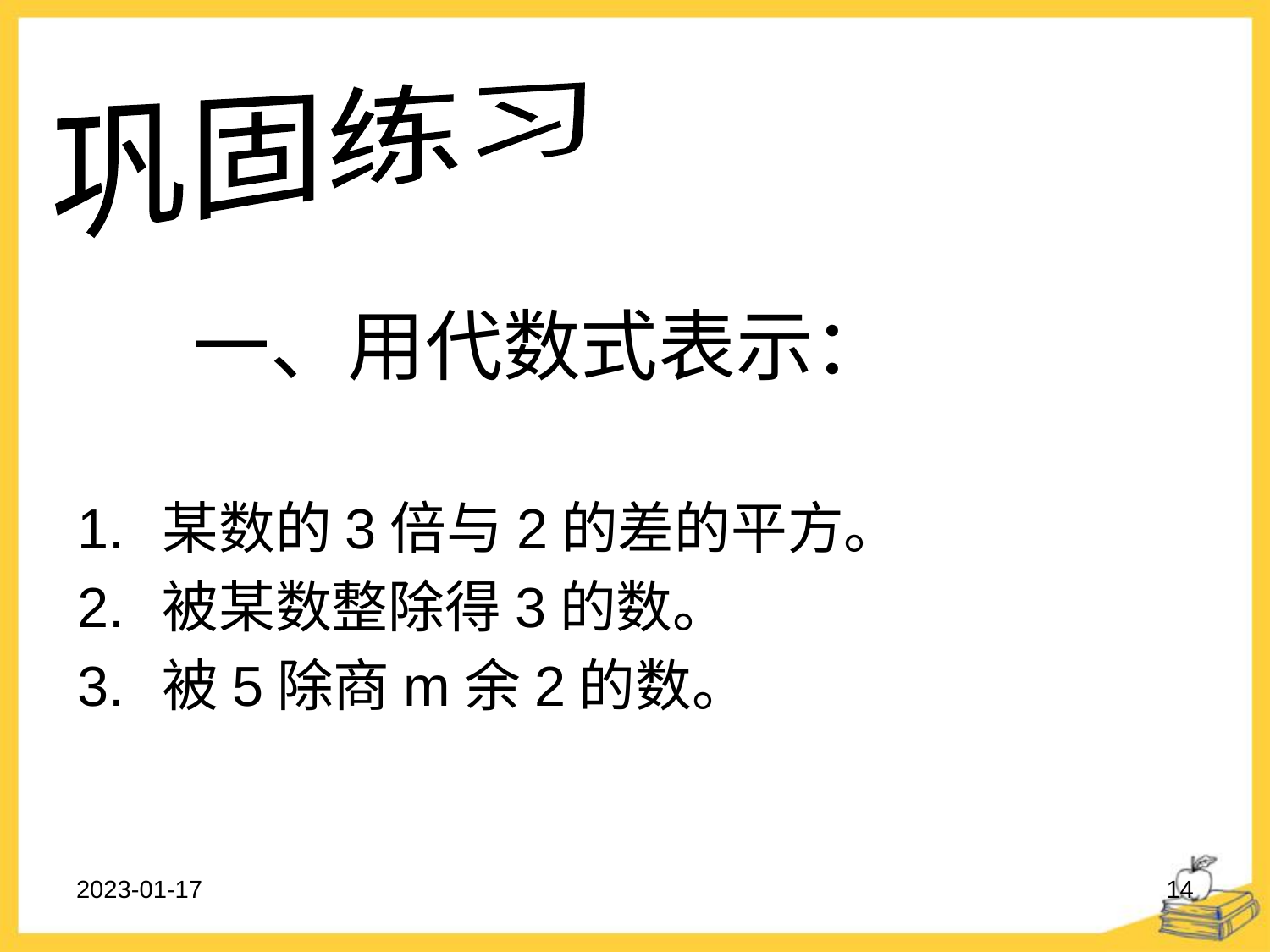

巩固练习
# 一、用代数式表示：
某数的3倍与2的差的平方。
被某数整除得3的数。
被5除商m余2的数。
2023-01-17
14